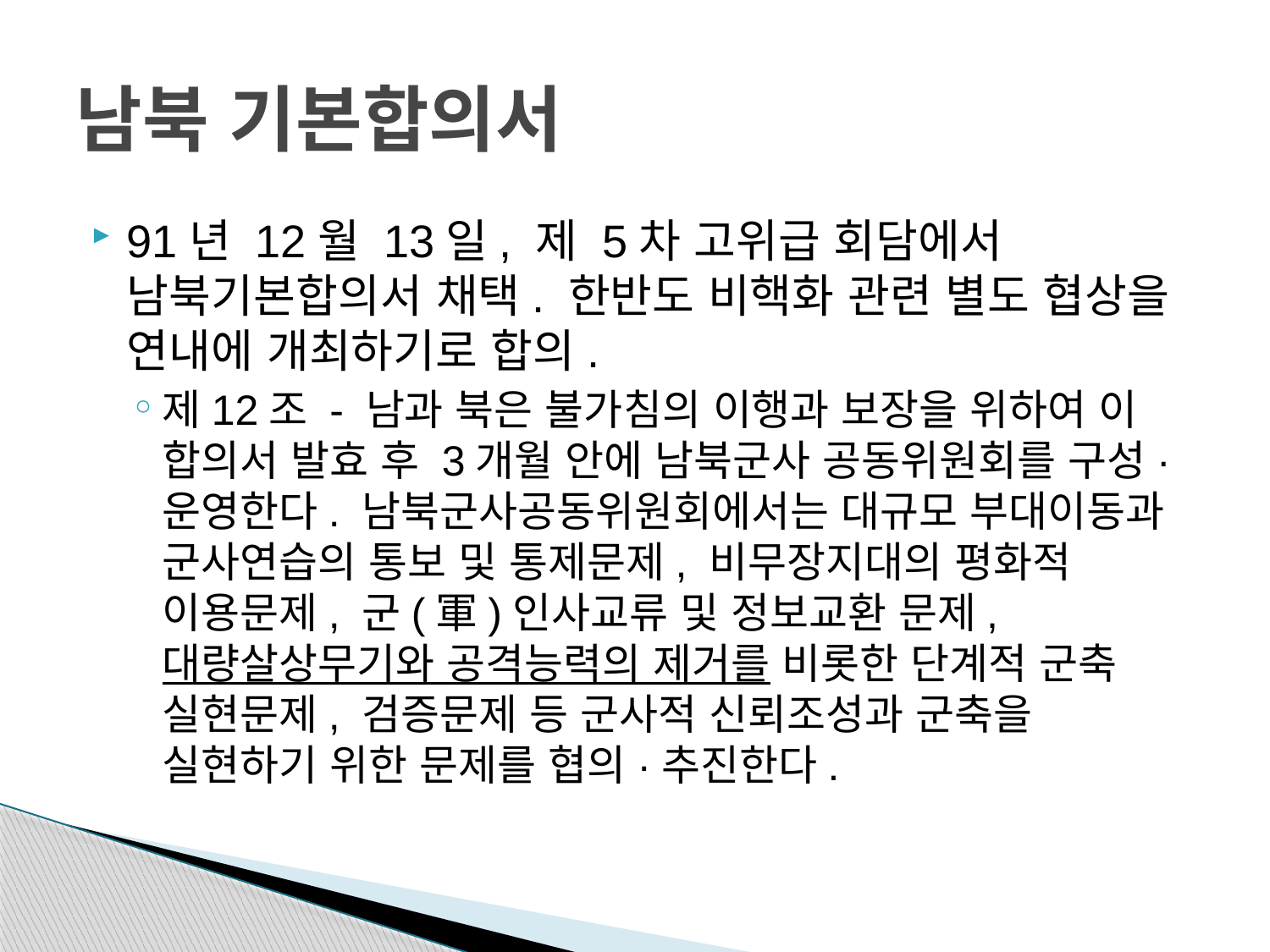

# 남북 기본합의서
91년 12월 13일, 제 5차 고위급 회담에서 남북기본합의서 채택. 한반도 비핵화 관련 별도 협상을 연내에 개최하기로 합의.
제12조 - 남과 북은 불가침의 이행과 보장을 위하여 이 합의서 발효 후 3개월 안에 남북군사 공동위원회를 구성 ∙ 운영한다. 남북군사공동위원회에서는 대규모 부대이동과 군사연습의 통보 및 통제문제, 비무장지대의 평화적 이용문제, 군(軍)인사교류 및 정보교환 문제, 대량살상무기와 공격능력의 제거를 비롯한 단계적 군축 실현문제, 검증문제 등 군사적 신뢰조성과 군축을 실현하기 위한 문제를 협의 ∙ 추진한다.